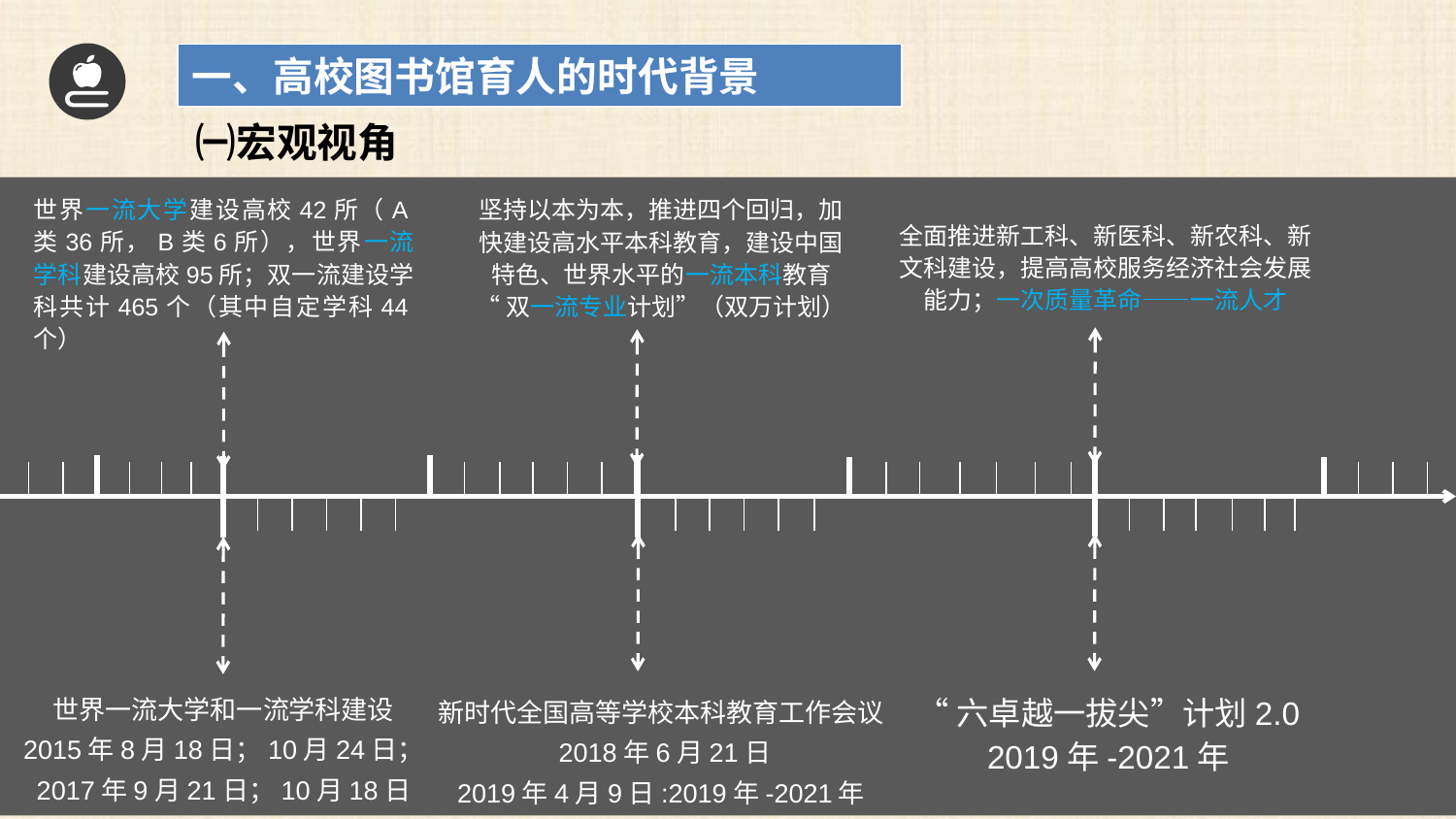

一、高校图书馆育人的时代背景

㈠宏观视角

世界一流大学建设高校42所（A类36所，B类6所），世界一流学科建设高校95所；双一流建设学科共计465个（其中自定学科44个）
坚持以本为本，推进四个回归，加快建设高水平本科教育，建设中国特色、世界水平的一流本科教育
“双一流专业计划”（双万计划）
全面推进新工科、新医科、新农科、新文科建设，提高高校服务经济社会发展能力；一次质量革命——一流人才
世界一流大学和一流学科建设
2015年8月18日；10月24日；
2017年9月21日；10月18日
新时代全国高等学校本科教育工作会议
 2018年6月21日
2019年4月9日:2019年-2021年
“六卓越一拔尖”计划2.0
2019年-2021年